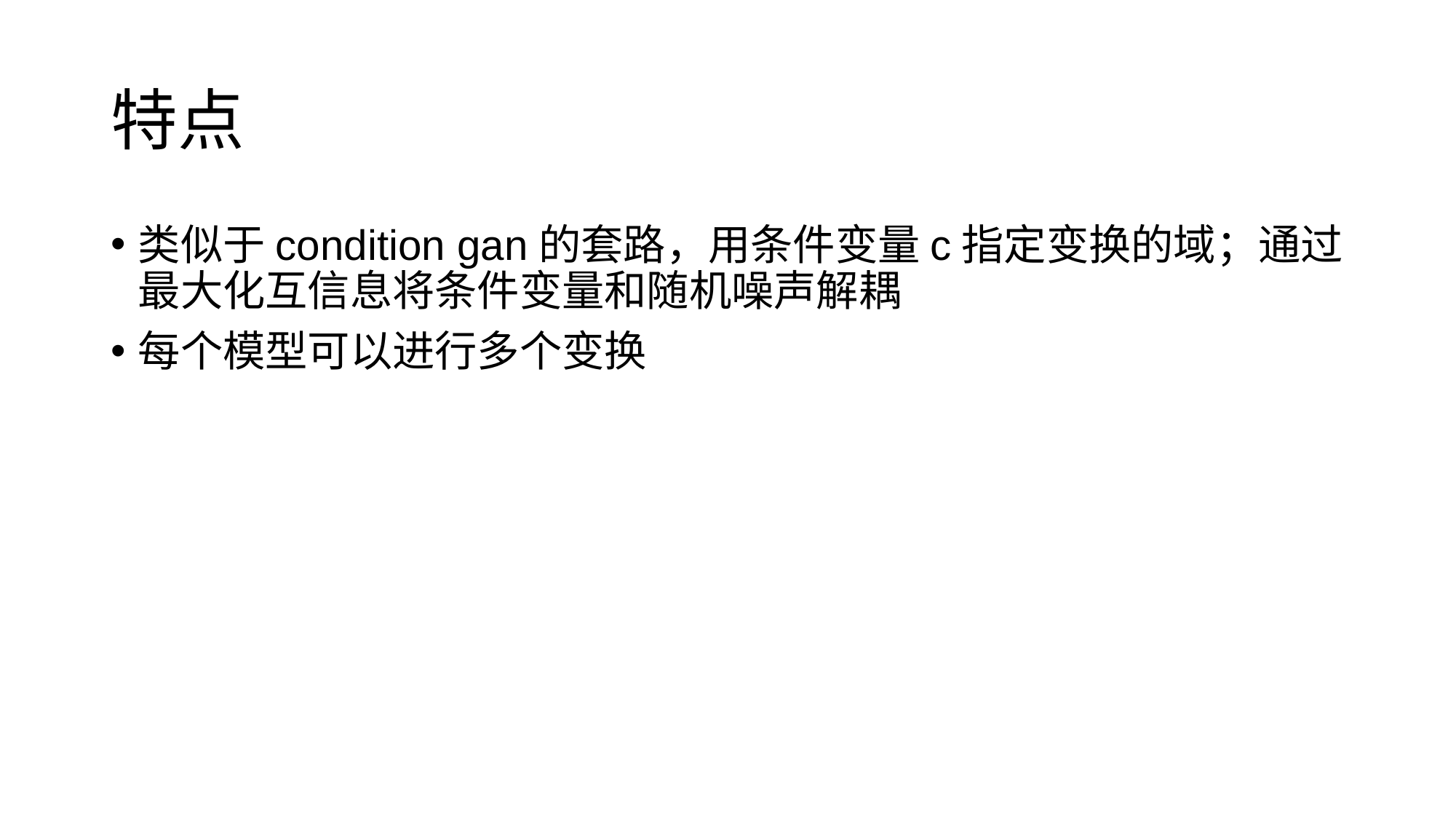

# 特点
类似于condition gan的套路，用条件变量c指定变换的域；通过最大化互信息将条件变量和随机噪声解耦
每个模型可以进行多个变换